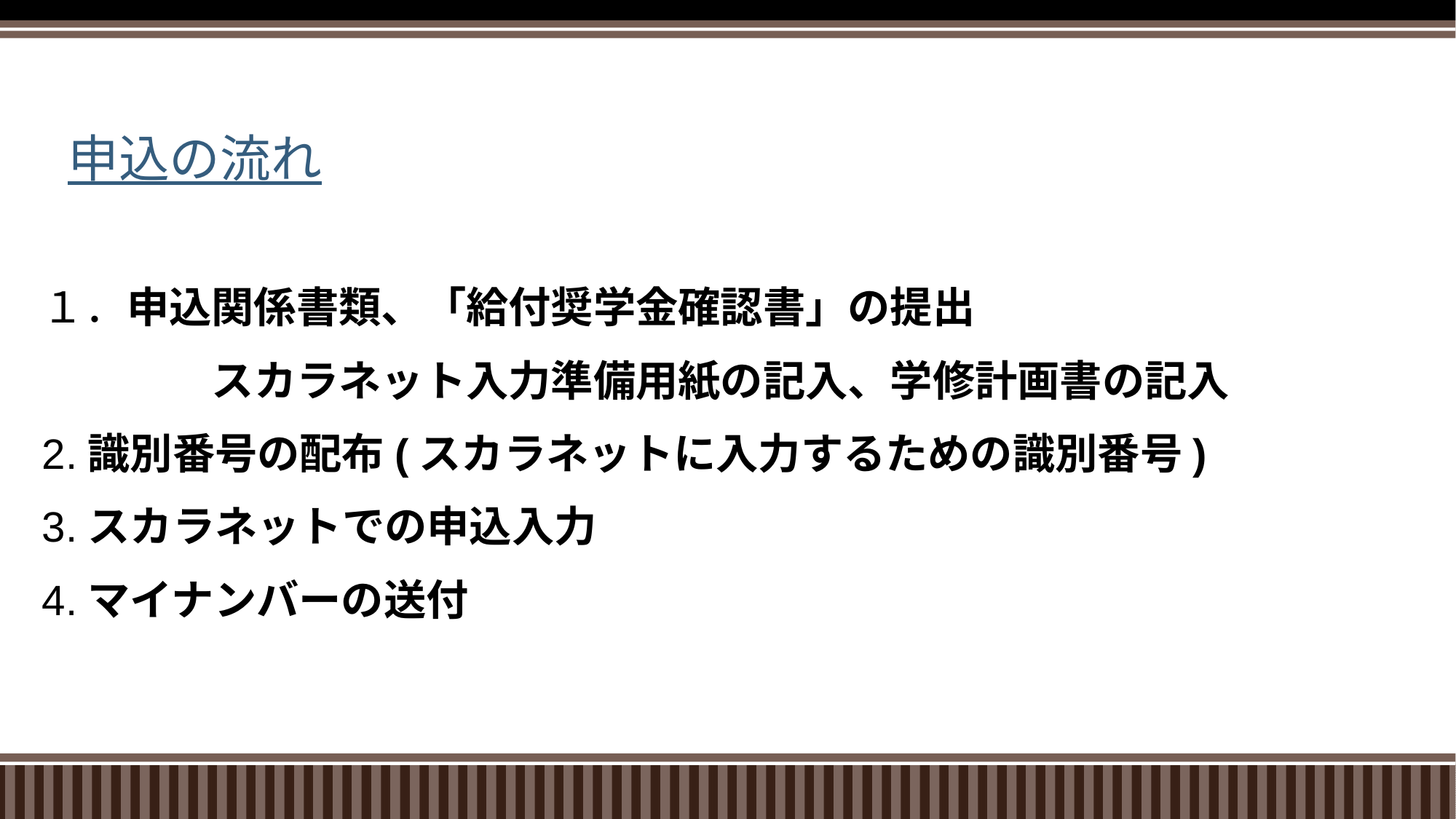

# 申込の流れ

１．申込関係書類、「給付奨学金確認書」の提出
　　　　スカラネット入力準備用紙の記入、学修計画書の記入
2.識別番号の配布(スカラネットに入力するための識別番号)
3.スカラネットでの申込入力
4.マイナンバーの送付